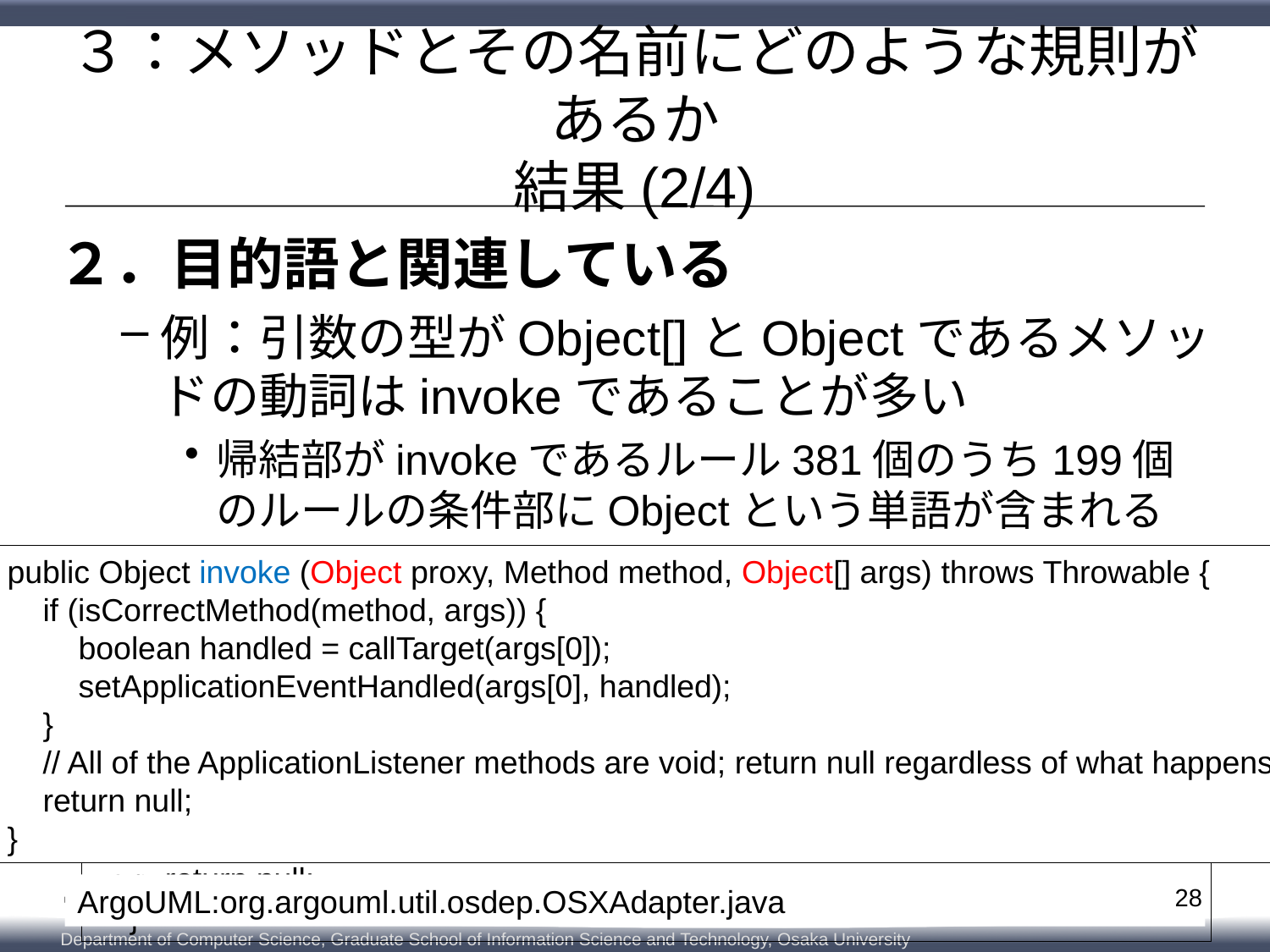

# ３：メソッドとその名前にどのような規則があるか 結果(2/4)
２．目的語と関連している
例：引数の型がObject[]とObjectであるメソッドの動詞はinvokeであることが多い
帰結部がinvokeであるルール381個のうち199個のルールの条件部にObjectという単語が含まれる

public Object invoke (Object proxy, Method method, Object[] args) throws Throwable {
    if (isCorrectMethod(method, args)) {
        boolean handled = callTarget(args[0]);
        setApplicationEventHandled(args[0], handled);
    }
    // All of the ApplicationListener methods are void; return null regardless of what happens
    return null;
}
    public Object invokeFeature(Map<String, Object> vt, Object subject,
            String feature, String type, Object[] parameters) {
        for (ModelInterpreter mi : set) {
            Object ret = mi.invokeFeature(vt, subject, feature, type, parameters);
            if (ret != null) {
                return ret;
            }
        }
        return null;
    }
ArgoUML:.org.argouml.profile.internal.ocl.CompositeModelInterpreter.java
ArgoUML:org.argouml.util.osdep.OSXAdapter.java
28